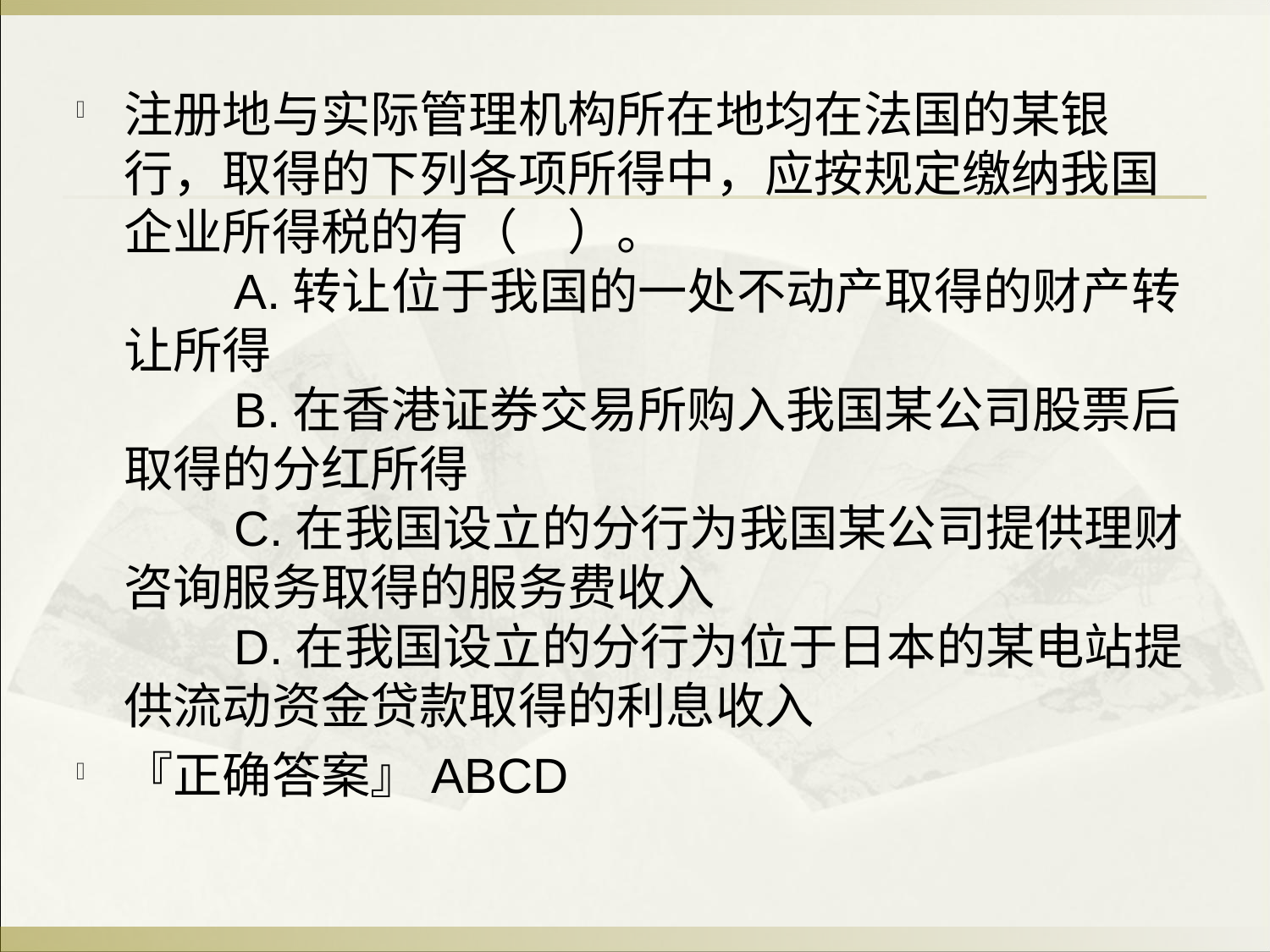

注册地与实际管理机构所在地均在法国的某银行，取得的下列各项所得中，应按规定缴纳我国企业所得税的有（　）。
　　A.转让位于我国的一处不动产取得的财产转让所得
　　B.在香港证券交易所购入我国某公司股票后取得的分红所得
　　C.在我国设立的分行为我国某公司提供理财咨询服务取得的服务费收入
　　D.在我国设立的分行为位于日本的某电站提供流动资金贷款取得的利息收入
『正确答案』ABCD